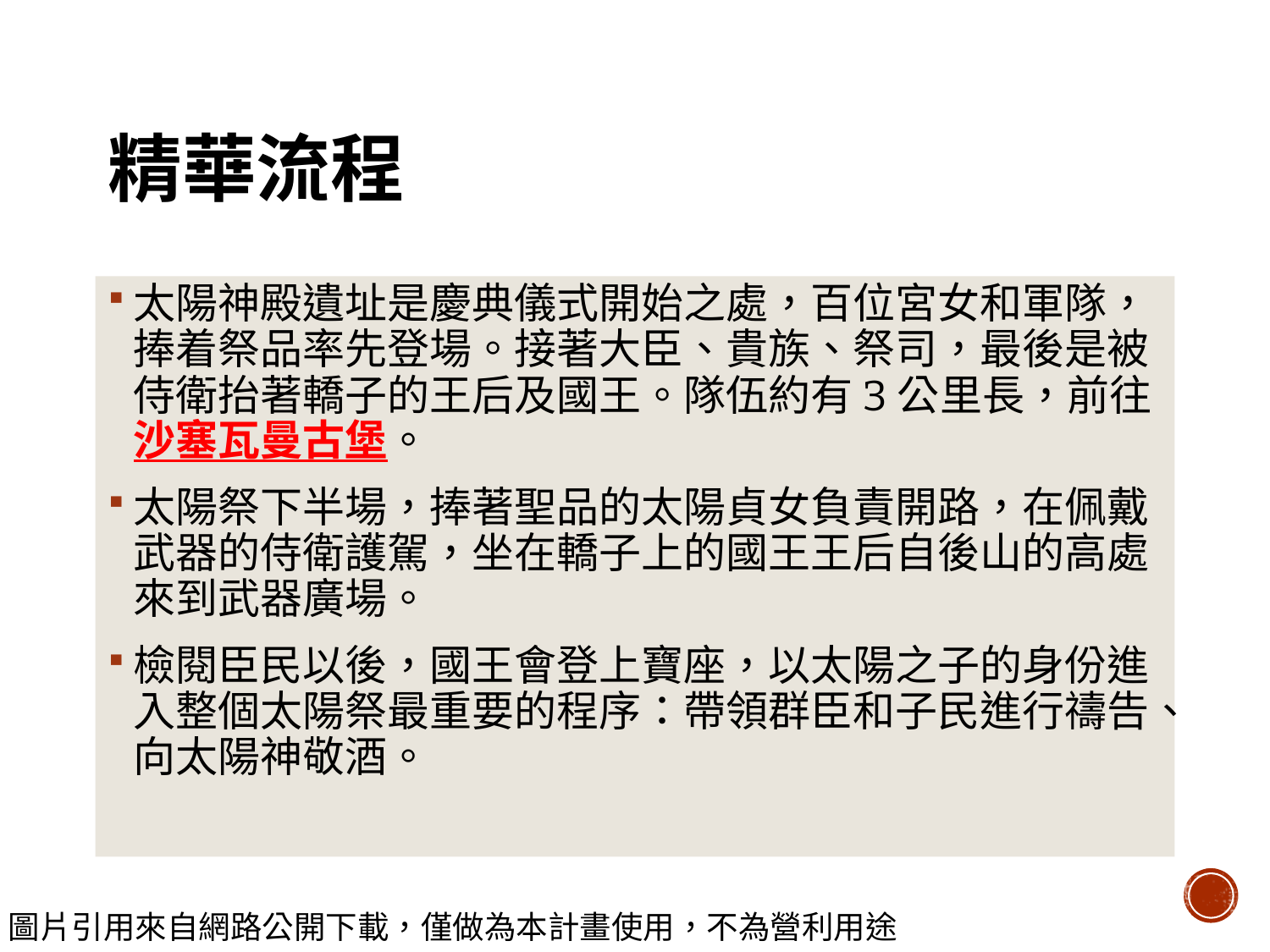

# 精華流程
太陽神殿遺址是慶典儀式開始之處，百位宮女和軍隊，捧着祭品率先登場。接著大臣、貴族、祭司，最後是被侍衛抬著轎子的王后及國王。隊伍約有3公里長，前往沙塞瓦曼古堡。
太陽祭下半場，捧著聖品的太陽貞女負責開路，在佩戴武器的侍衛護駕，坐在轎子上的國王王后自後山的高處來到武器廣場。
檢閱臣民以後，國王會登上寶座，以太陽之子的身份進入整個太陽祭最重要的程序：帶領群臣和子民進行禱告、向太陽神敬酒。